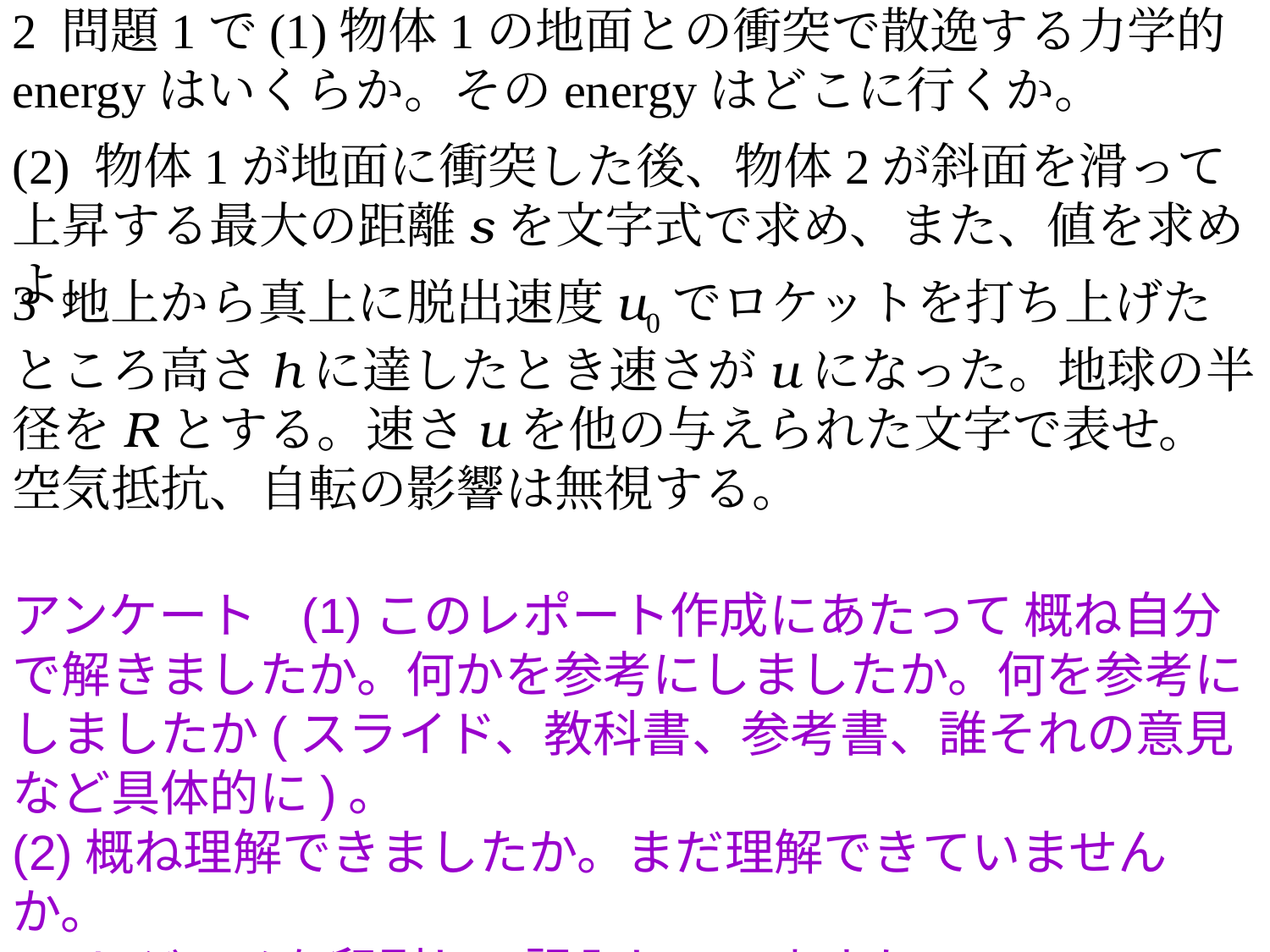

2 問題1で(1)物体1の地面との衝突で散逸する力学的energyはいくらか。そのenergyはどこに行くか。
(2) 物体1が地面に衝突した後、物体2が斜面を滑って上昇する最大の距離sを文字式で求め、また、値を求めよ。
3 地上から真上に脱出速度u0でロケットを打ち上げたところ高さhに達したとき速さがuになった。地球の半径をRとする。速さuを他の与えられた文字で表せ。空気抵抗、自転の影響は無視する。
アンケート   (1)このレポート作成にあたって 概ね自分で解きましたか。何かを参考にしましたか。何を参考にしましたか(スライド、教科書、参考書、誰それの意見など具体的に)。
(2)概ね理解できましたか。まだ理解できていませんか。
(3)レジュメを印刷して記入していますか。
(4)スライドをダウンロードして復習に役立てていますか。